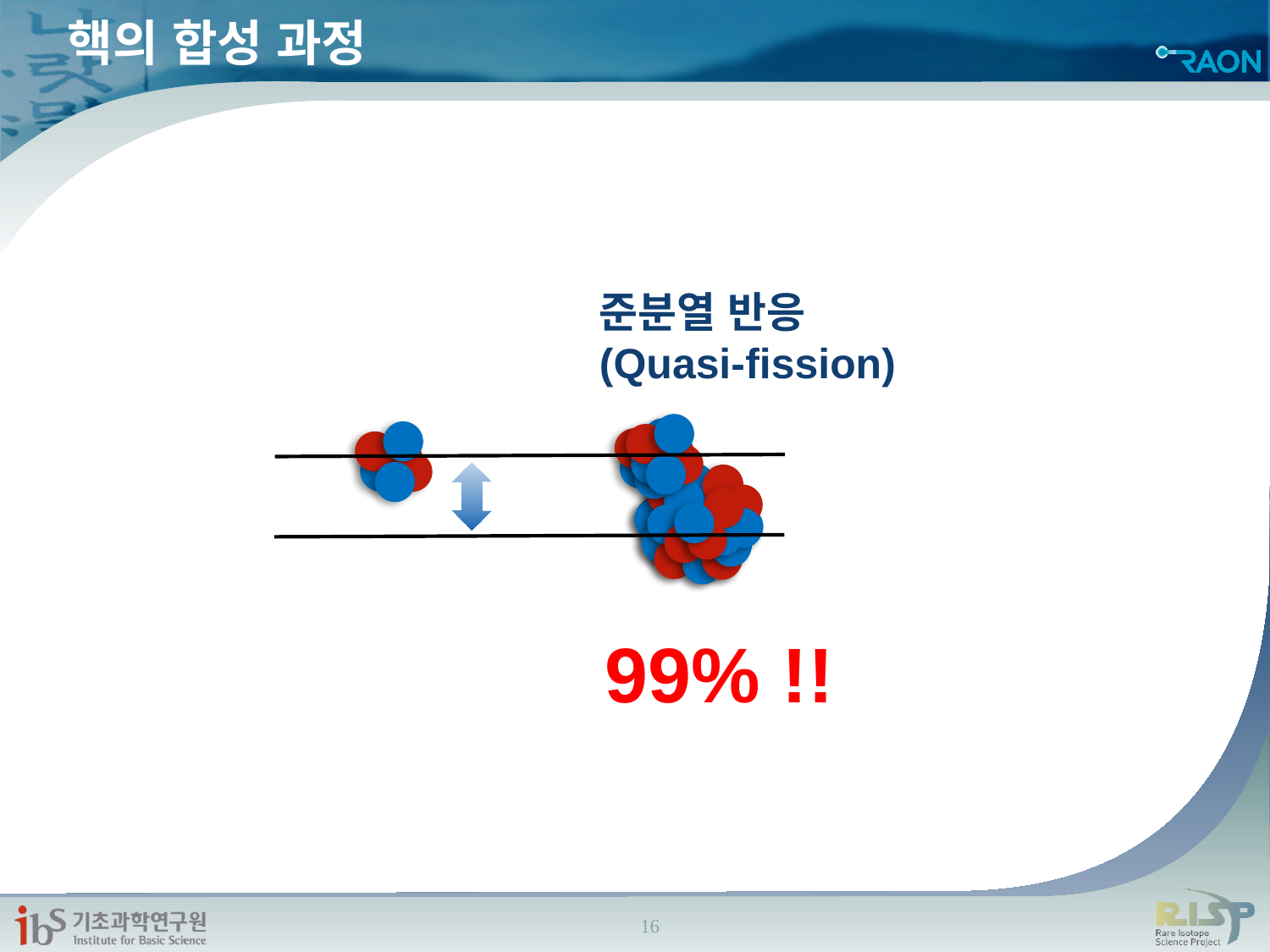

# 핵의 합성 과정
준분열 반응
(Quasi-fission)

99% !!
16